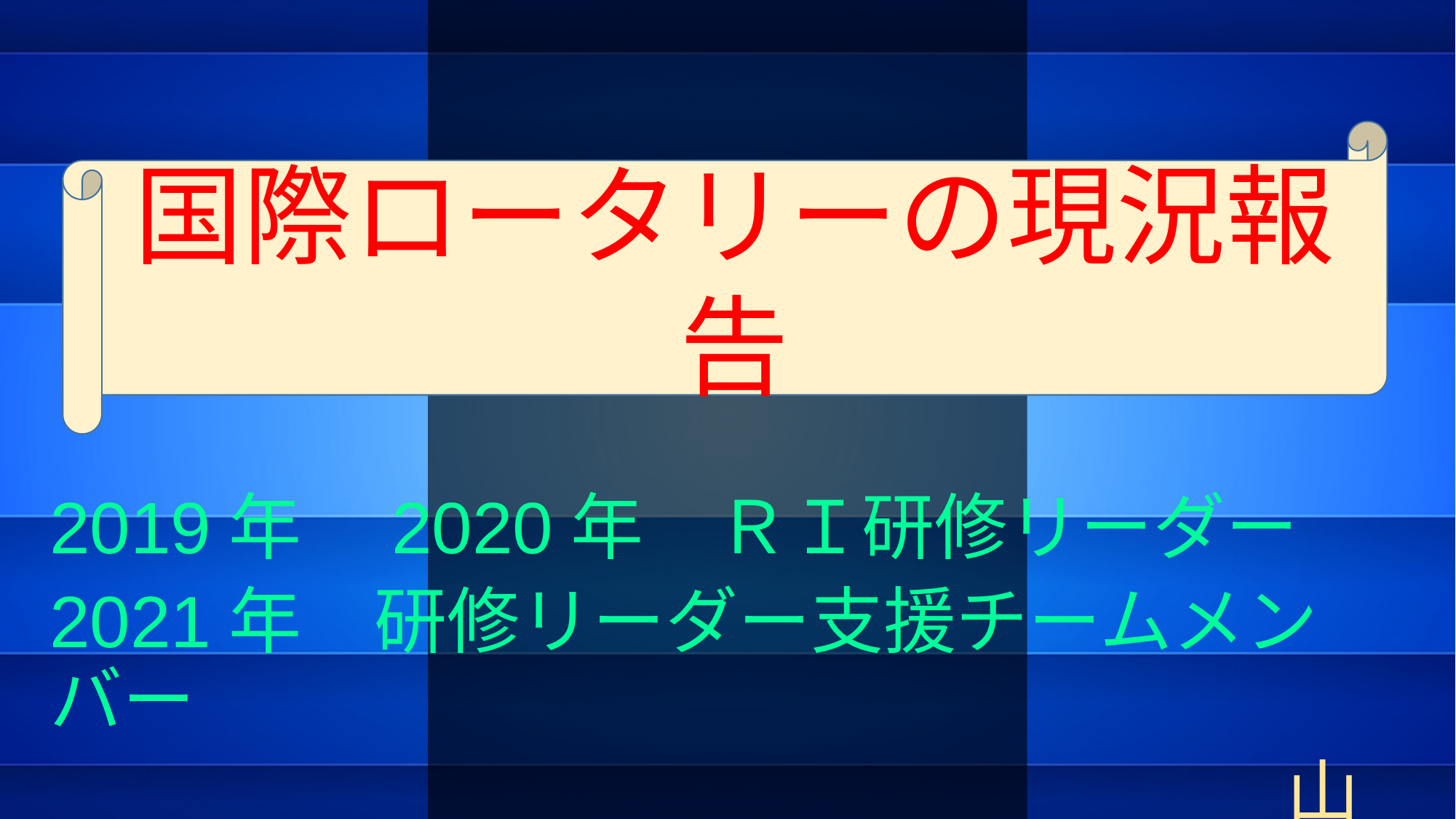

国際ロータリーの現況報告
#
2019年　2020年　ＲＩ研修リーダー
2021年　研修リーダー支援チームメンバー
　　　　　　　　　　　　　　　　　山　崎　淳　一